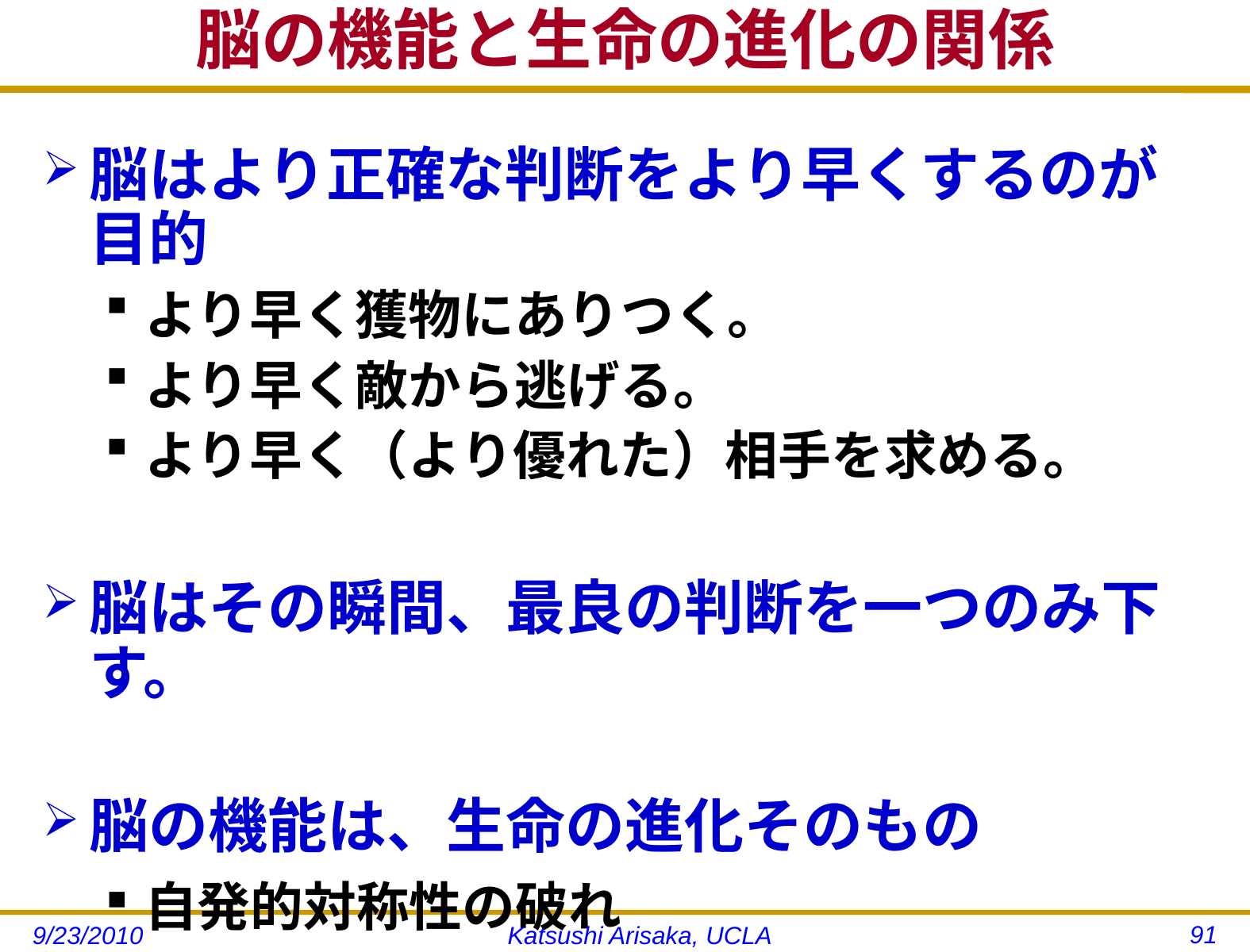

# 脳の機能と生命の進化の関係
脳はより正確な判断をより早くするのが目的
より早く獲物にありつく。
より早く敵から逃げる。
より早く（より優れた）相手を求める。

脳はその瞬間、最良の判断を一つのみ下す。

脳の機能は、生命の進化そのもの
自発的対称性の破れ

91
9/23/2010
Katsushi Arisaka, UCLA